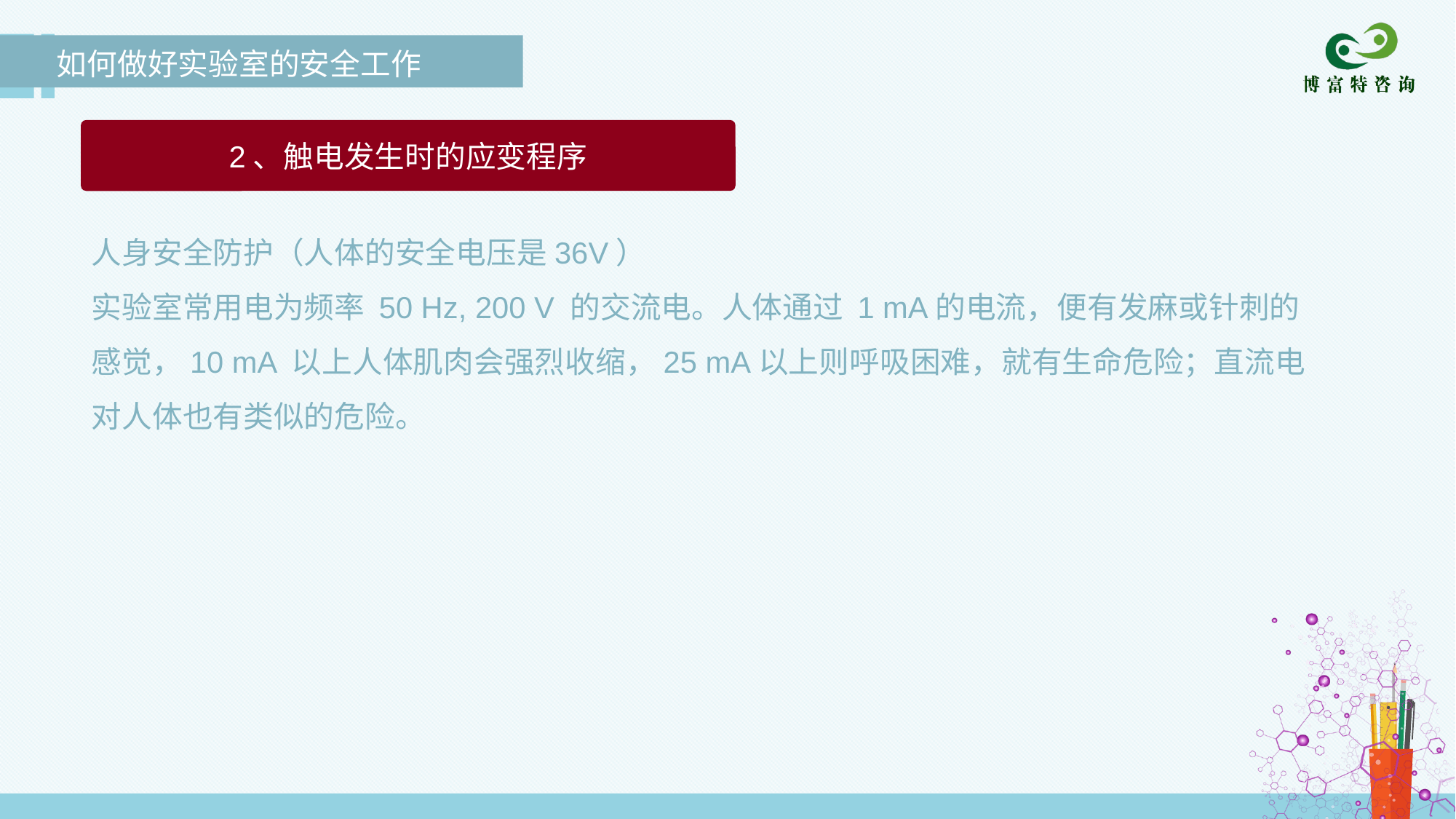

如何做好实验室的安全工作
2、触电发生时的应变程序
人身安全防护（人体的安全电压是36V）
实验室常用电为频率 50 Hz, 200 V 的交流电。人体通过 1 mA的电流，便有发麻或针刺的感觉，10 mA 以上人体肌肉会强烈收缩，25 mA以上则呼吸困难，就有生命危险；直流电对人体也有类似的危险。